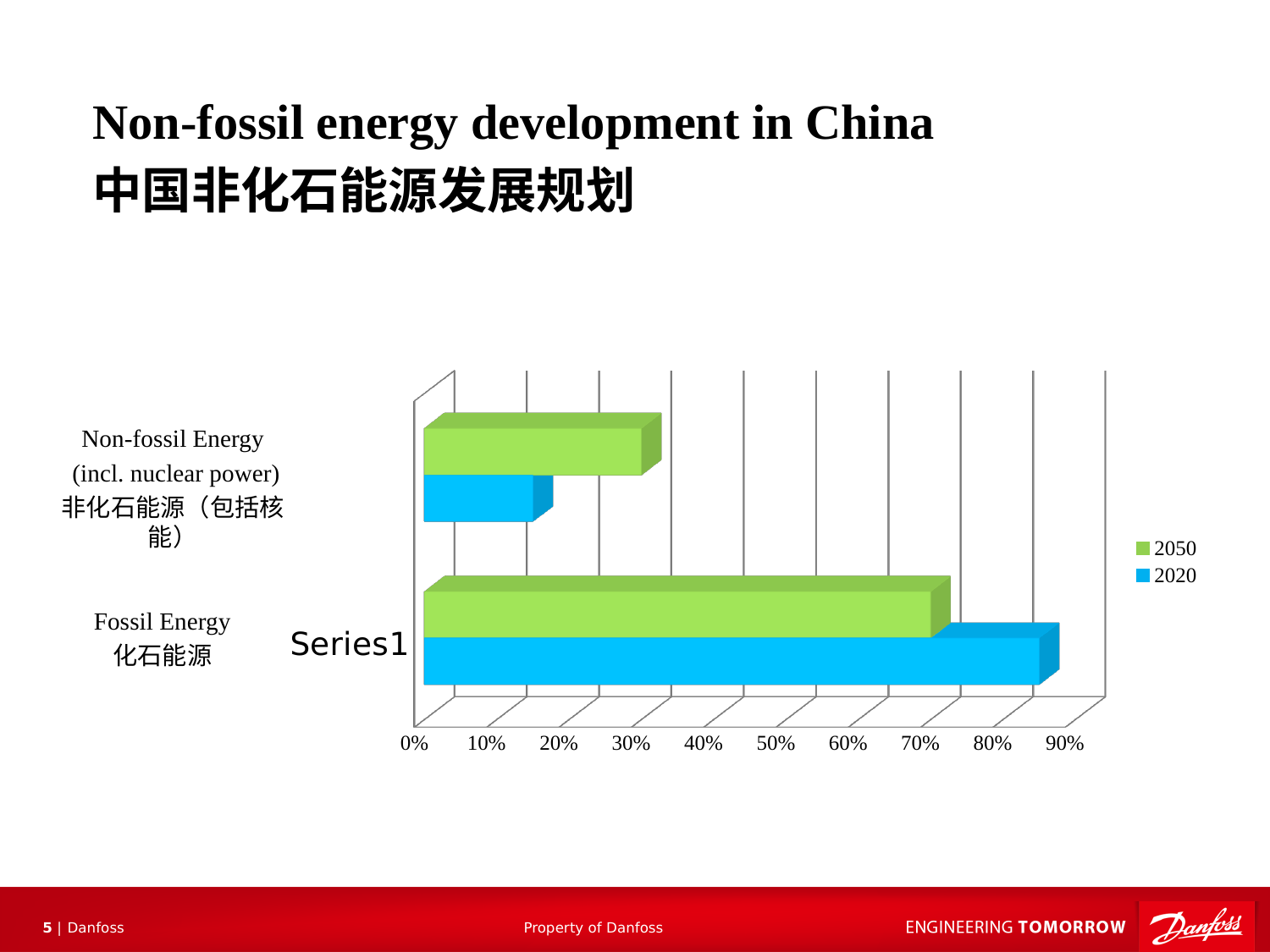

Non-fossil energy development in China
中国非化石能源发展规划

[unsupported chart]

Non-fossil Energy
 (incl. nuclear power)
非化石能源（包括核能）
Fossil Energy
化石能源